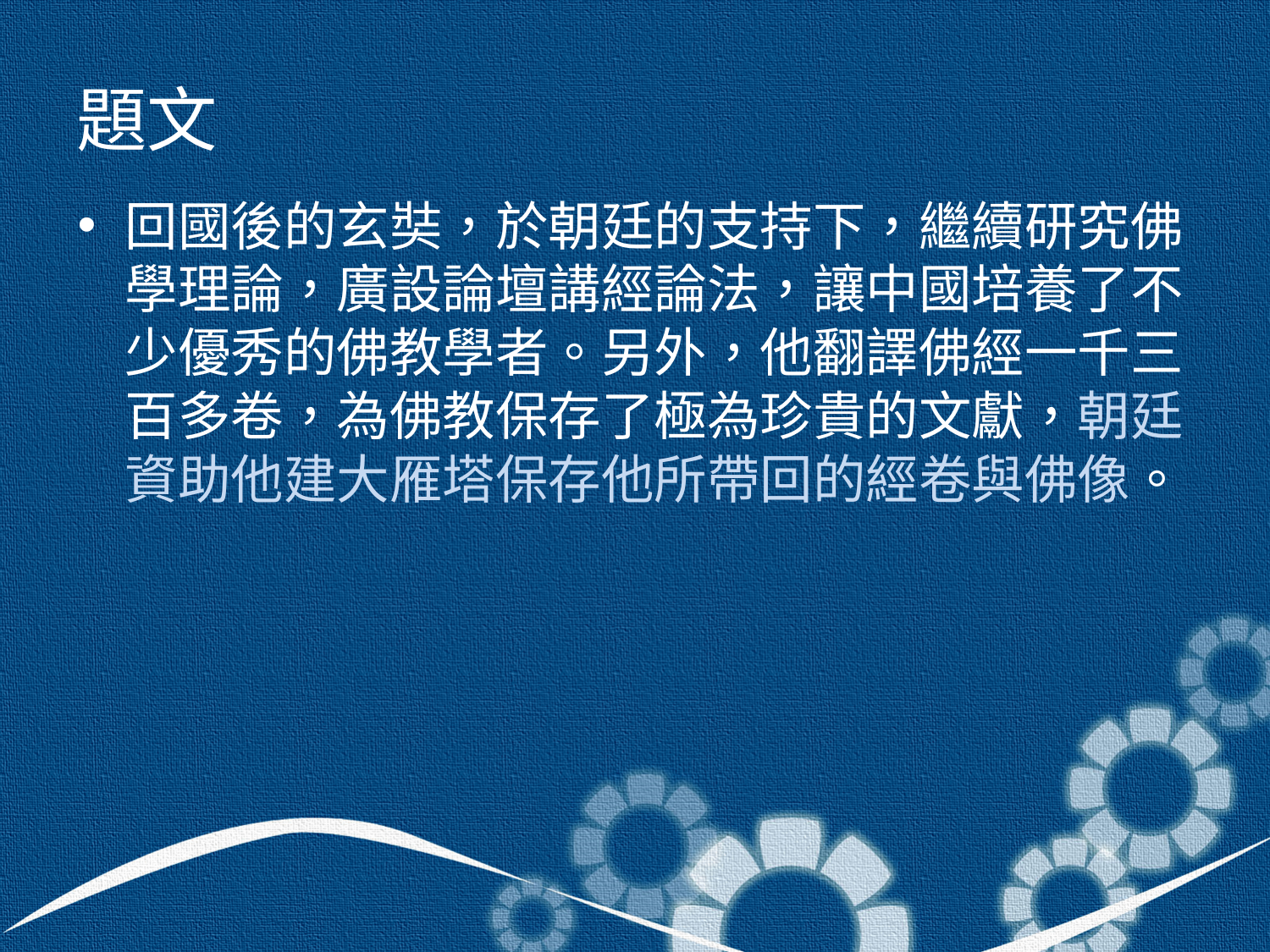

# 題文
回國後的玄奘，於朝廷的支持下，繼續研究佛學理論，廣設論壇講經論法，讓中國培養了不少優秀的佛教學者。另外，他翻譯佛經一千三百多卷，為佛教保存了極為珍貴的文獻，朝廷資助他建大雁塔保存他所帶回的經卷與佛像。